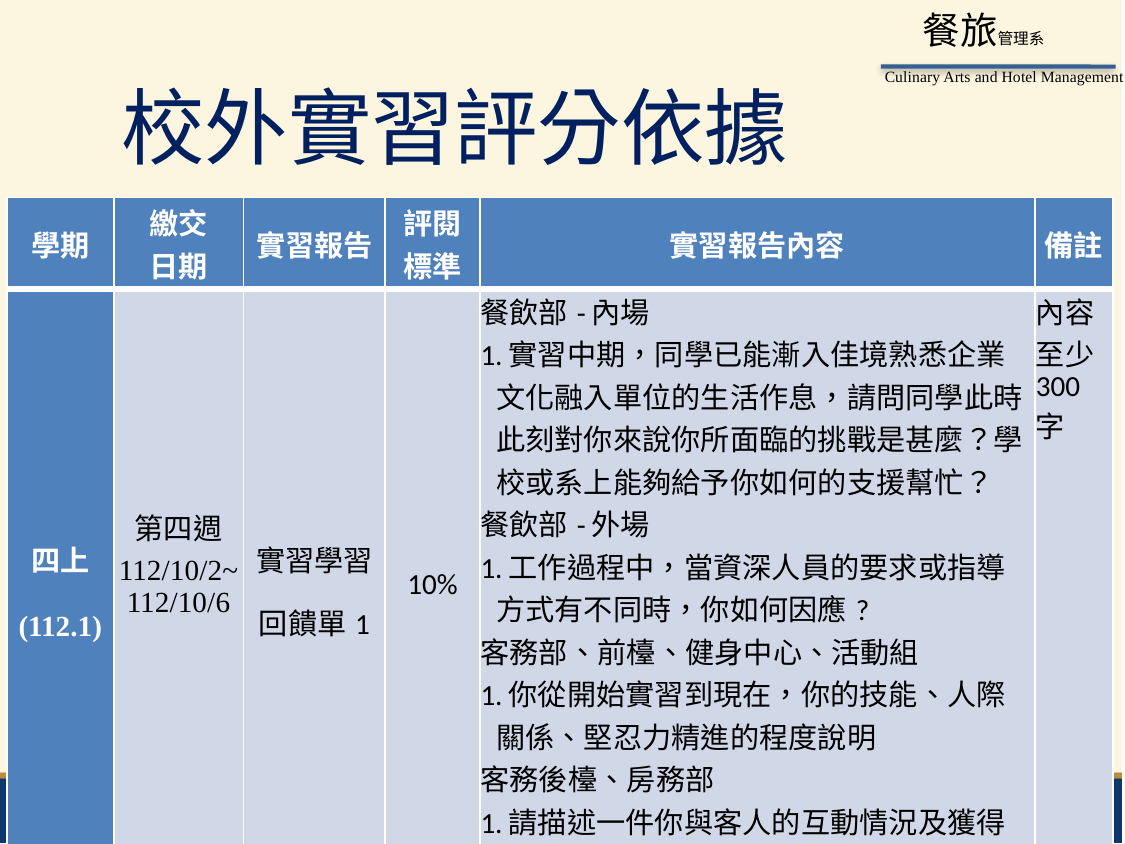

校外實習評分依據
| 學期 | 繳交 日期 | 實習報告 | 評閱 標準 | 實習報告內容 | 備註 |
| --- | --- | --- | --- | --- | --- |
| 四上 (112.1) | 第四週 112/10/2~ 112/10/6 | 實習學習 回饋單1 | 10% | 餐飲部-內場 1.實習中期，同學已能漸入佳境熟悉企業文化融入單位的生活作息，請問同學此時此刻對你來說你所面臨的挑戰是甚麼？學校或系上能夠給予你如何的支援幫忙？ 餐飲部-外場 1.工作過程中，當資深人員的要求或指導方式有不同時，你如何因應? 客務部、前檯、健身中心、活動組 1.你從開始實習到現在，你的技能、人際關係、堅忍力精進的程度說明 客務後檯、房務部 1.請描述一件你與客人的互動情況及獲得主管(指導員)什麼回饋 | 內容至少300字 |
7